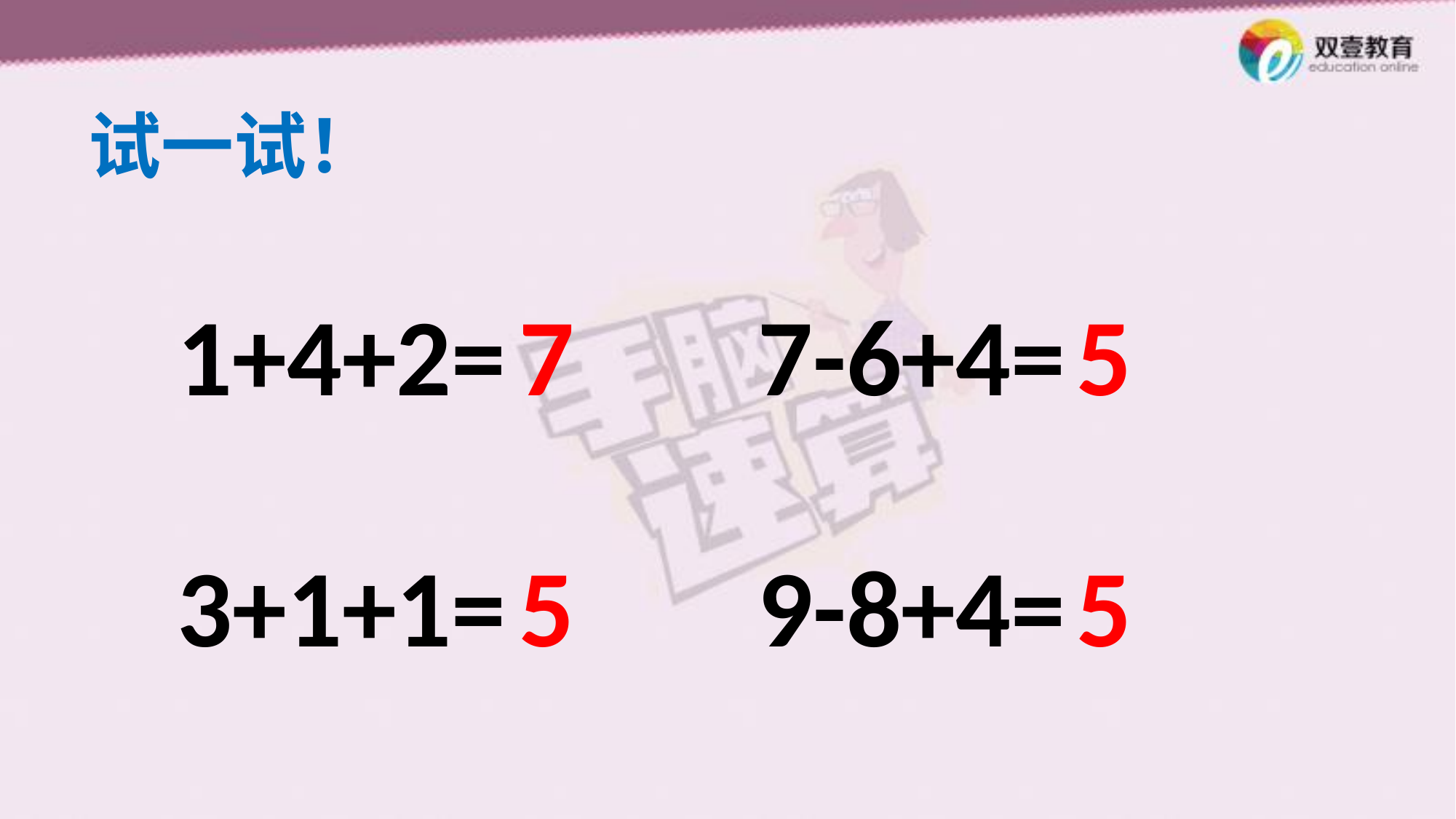

试一试！
1+4+2=
7
7-6+4=
5
3+1+1=
5
9-8+4=
5